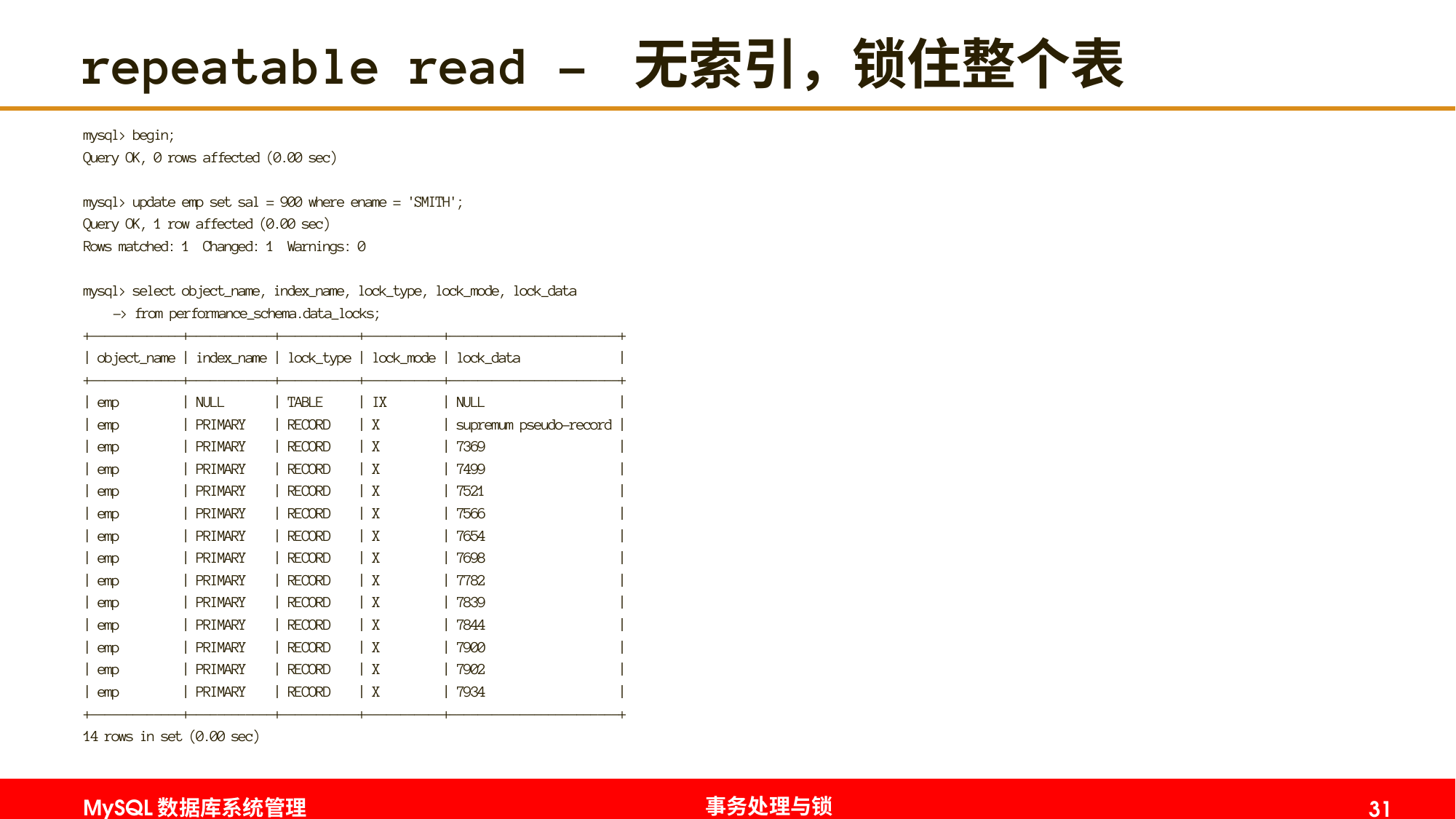

# repeatable read – 无索引，锁住整个表
mysql> begin;
Query OK, 0 rows affected (0.00 sec)

mysql> update emp set sal = 900 where ename = 'SMITH';
Query OK, 1 row affected (0.00 sec)
Rows matched: 1  Changed: 1  Warnings: 0

mysql> select object_name, index_name, lock_type, lock_mode, lock_data
    -> from performance_schema.data_locks;
+-------------+------------+-----------+-----------+------------------------+
| object_name | index_name | lock_type | lock_mode | lock_data              |
+-------------+------------+-----------+-----------+------------------------+
| emp         | NULL       | TABLE     | IX        | NULL                   |
| emp         | PRIMARY    | RECORD    | X         | supremum pseudo-record |
| emp         | PRIMARY    | RECORD    | X         | 7369                   |
| emp         | PRIMARY    | RECORD    | X         | 7499                   |
| emp         | PRIMARY    | RECORD    | X         | 7521                   |
| emp         | PRIMARY    | RECORD    | X         | 7566                   |
| emp         | PRIMARY    | RECORD    | X         | 7654                   |
| emp         | PRIMARY    | RECORD    | X         | 7698                   |
| emp         | PRIMARY    | RECORD    | X         | 7782                   |
| emp         | PRIMARY    | RECORD    | X         | 7839                   |
| emp         | PRIMARY    | RECORD    | X         | 7844                   |
| emp         | PRIMARY    | RECORD    | X         | 7900                   |
| emp         | PRIMARY    | RECORD    | X         | 7902                   |
| emp         | PRIMARY    | RECORD    | X         | 7934                   |
+-------------+------------+-----------+-----------+------------------------+
14 rows in set (0.00 sec)